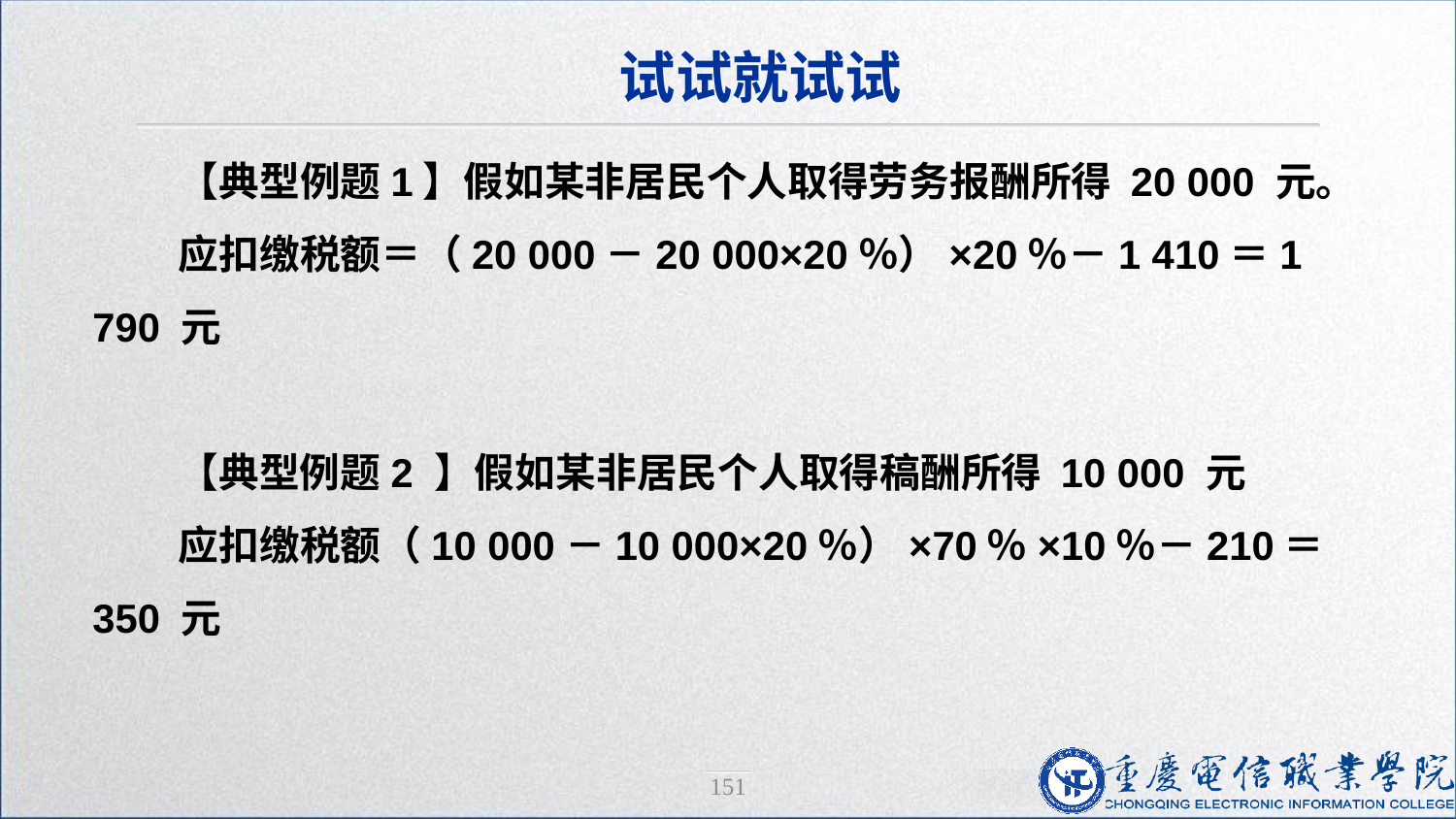

试试就试试
【典型例题1】假如某非居民个人取得劳务报酬所得 20 000 元。
应扣缴税额＝（20 000－20 000×20％）×20％－1 410＝1 790 元

【典型例题2 】假如某非居民个人取得稿酬所得 10 000 元
应扣缴税额（10 000－10 000×20％）×70％×10％－210＝350 元
151